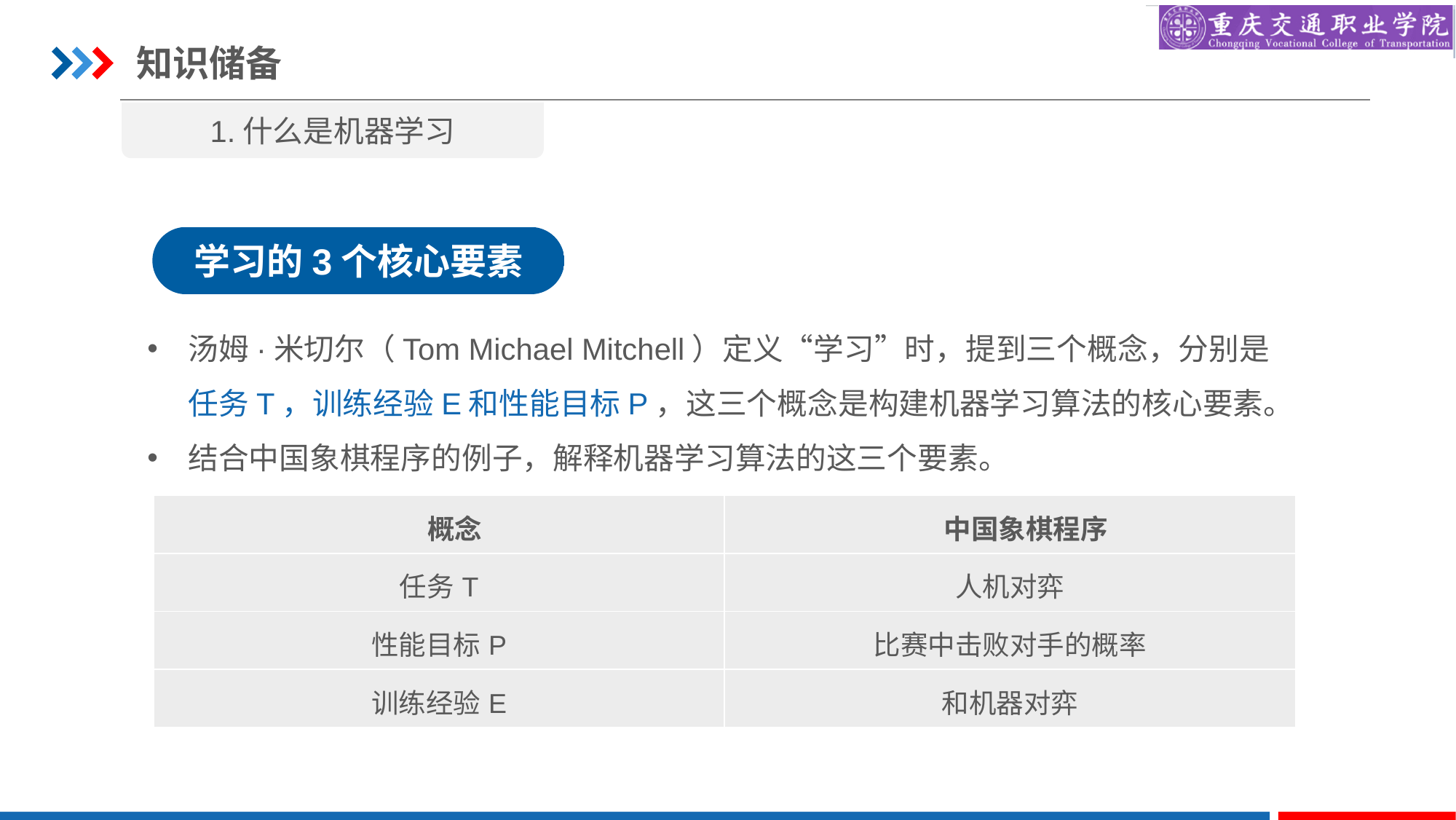

知识储备

1.什么是机器学习
学习的3个核心要素
汤姆·米切尔（Tom Michael Mitchell）定义“学习”时，提到三个概念，分别是任务T，训练经验E和性能目标P，这三个概念是构建机器学习算法的核心要素。
结合中国象棋程序的例子，解释机器学习算法的这三个要素。
| 概念 | 中国象棋程序 |
| --- | --- |
| 任务T | 人机对弈 |
| 性能目标P | 比赛中击败对手的概率 |
| 训练经验E | 和机器对弈 |